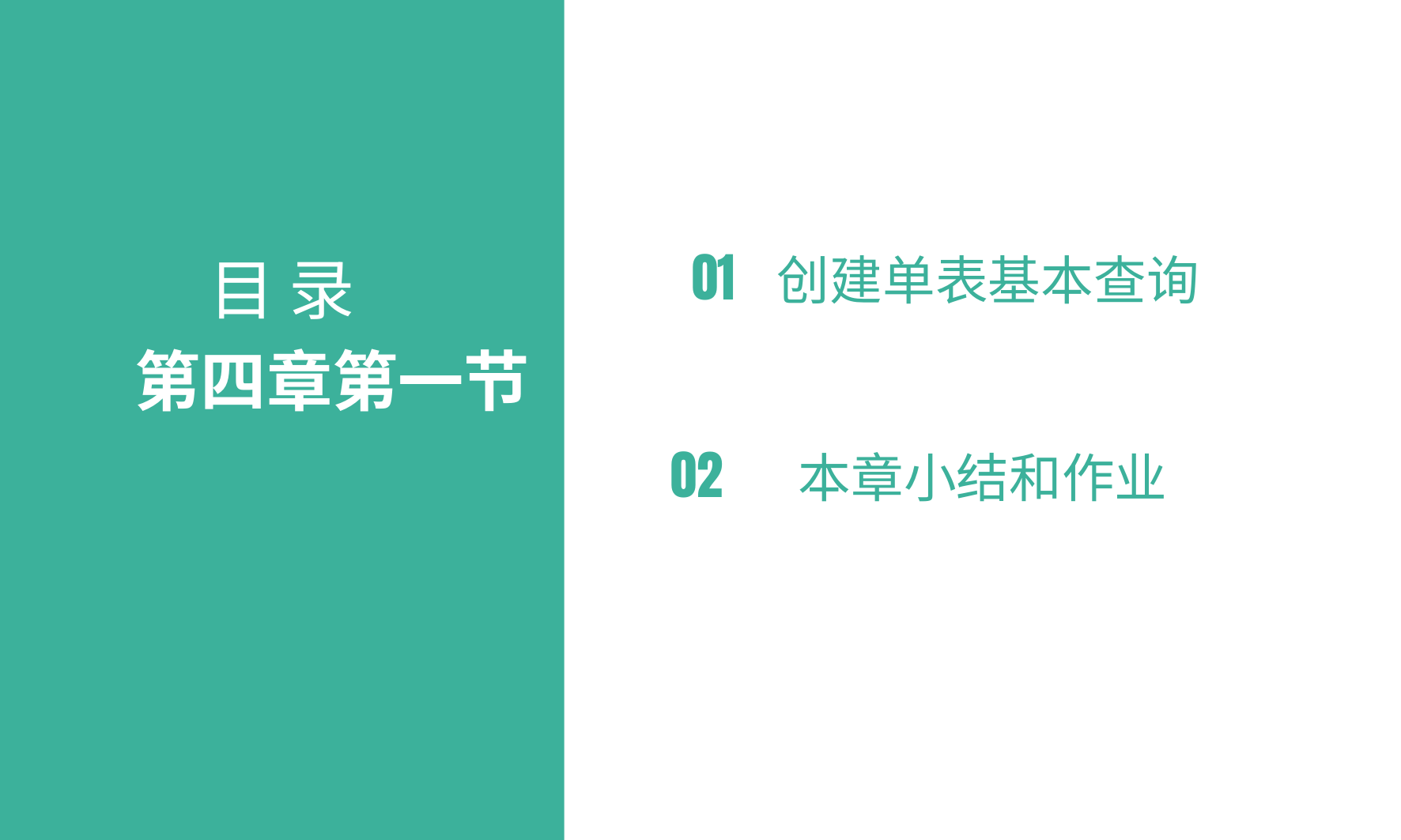

01  创建单表基本查询
目 录
第四章第一节
02     本章小结和作业